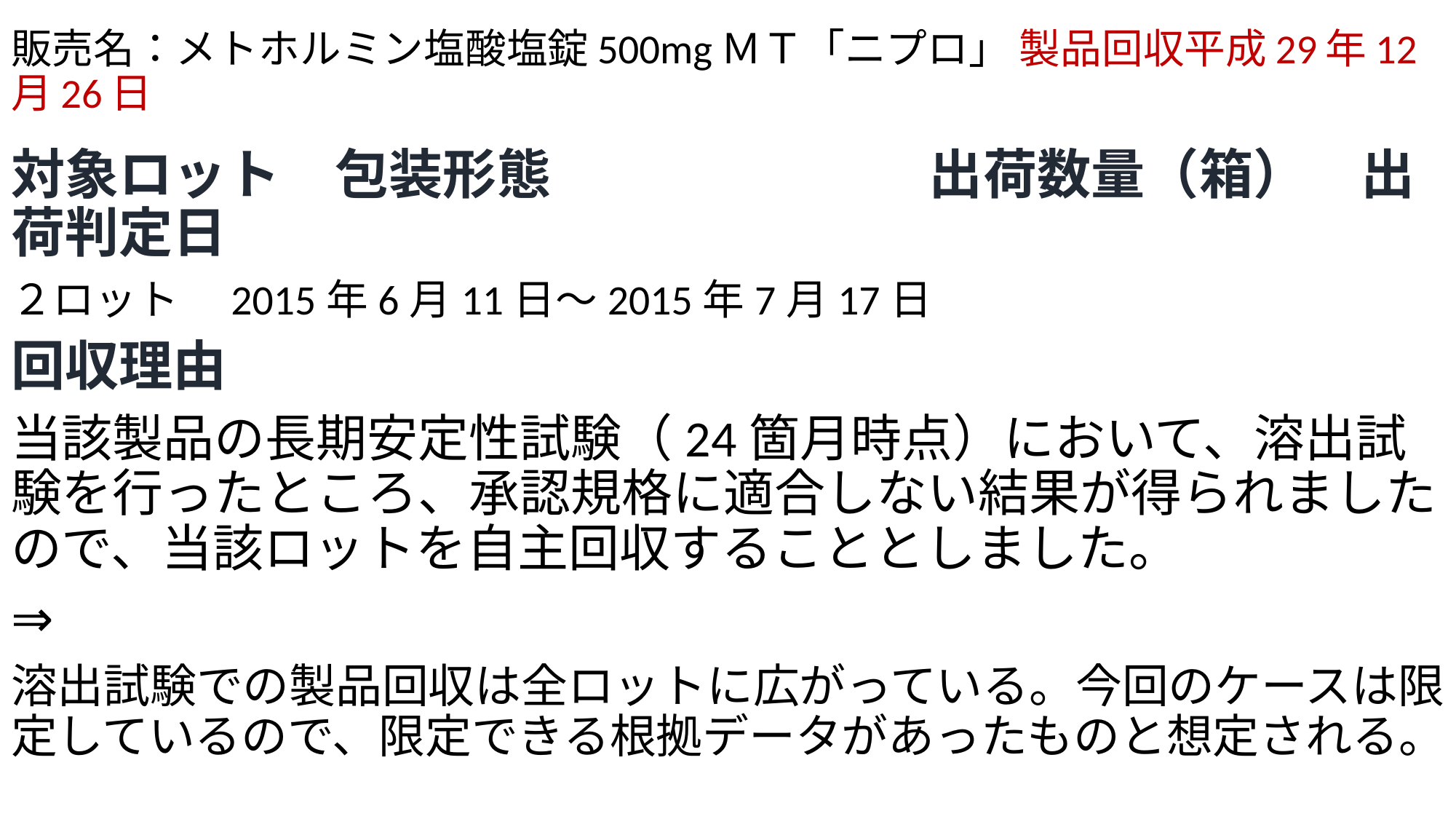

# 販売名：メトホルミン塩酸塩錠500mgＭＴ「ニプロ」 製品回収平成29年12月26日
対象ロット　包装形態　　　　　　　出荷数量（箱）　出荷判定日
２ロット　2015年6月11日～2015年7月17日
回収理由
当該製品の長期安定性試験（24箇月時点）において、溶出試験を行ったところ、承認規格に適合しない結果が得られましたので、当該ロットを自主回収することとしました。
⇒
溶出試験での製品回収は全ロットに広がっている。今回のケースは限定しているので、限定できる根拠データがあったものと想定される。